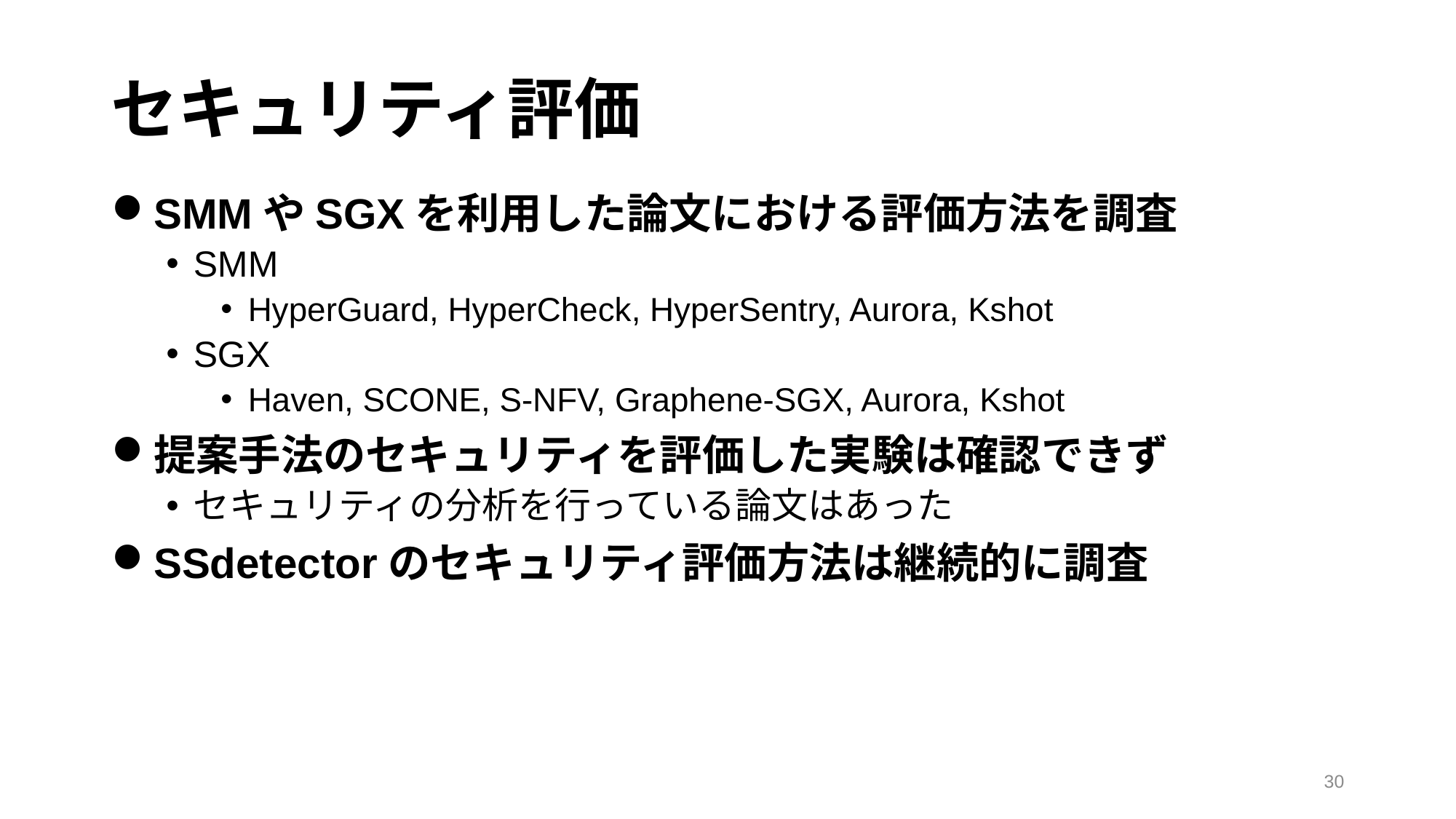

# セキュリティ評価
SMMやSGXを利用した論文における評価方法を調査
SMM
HyperGuard, HyperCheck, HyperSentry, Aurora, Kshot
SGX
Haven, SCONE, S-NFV, Graphene-SGX, Aurora, Kshot
提案手法のセキュリティを評価した実験は確認できず
セキュリティの分析を行っている論文はあった
SSdetectorのセキュリティ評価方法は継続的に調査

30